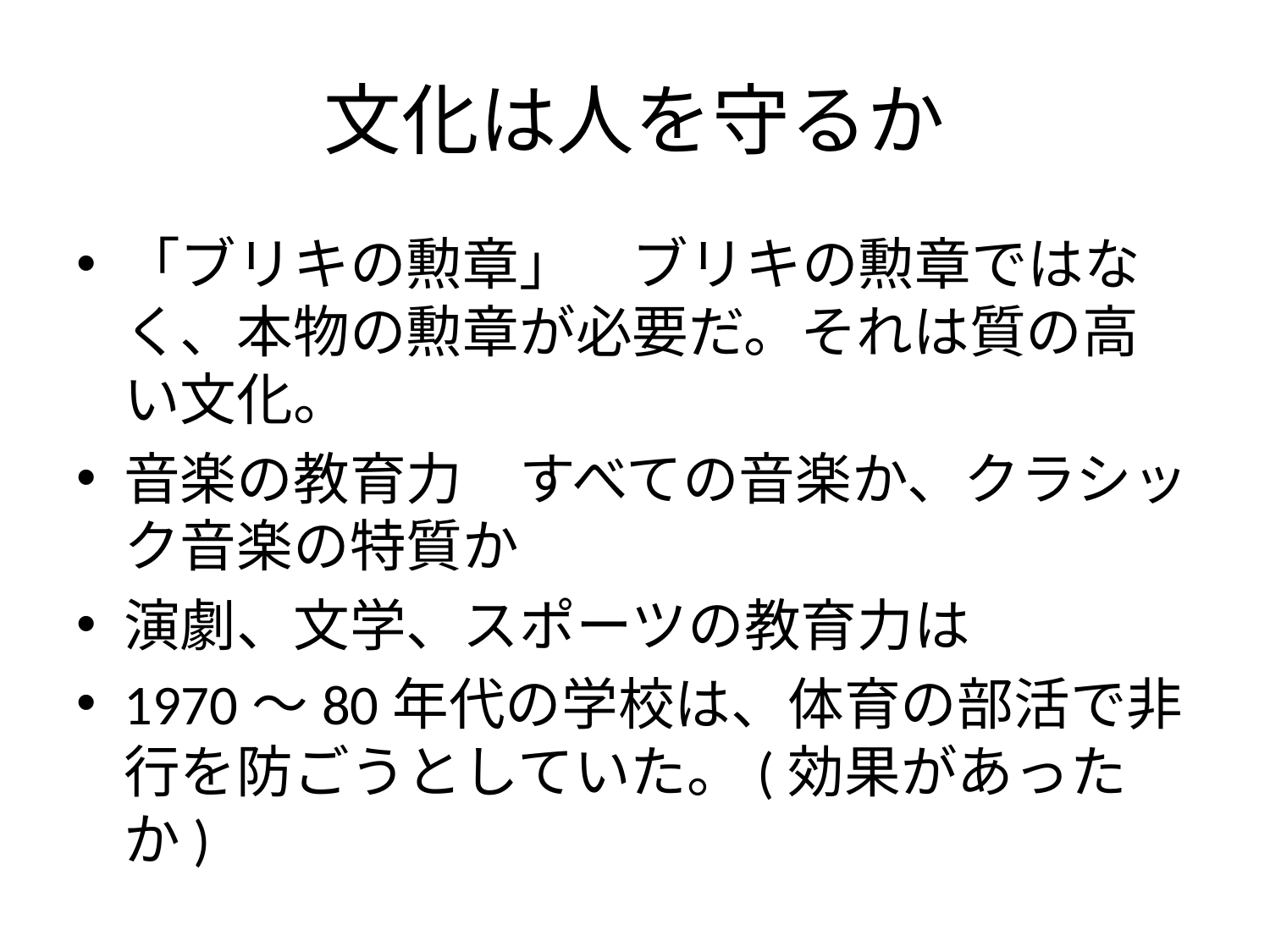

# 文化は人を守るか
「ブリキの勲章」　ブリキの勲章ではなく、本物の勲章が必要だ。それは質の高い文化。
音楽の教育力　すべての音楽か、クラシック音楽の特質か
演劇、文学、スポーツの教育力は
1970～80年代の学校は、体育の部活で非行を防ごうとしていた。(効果があったか)